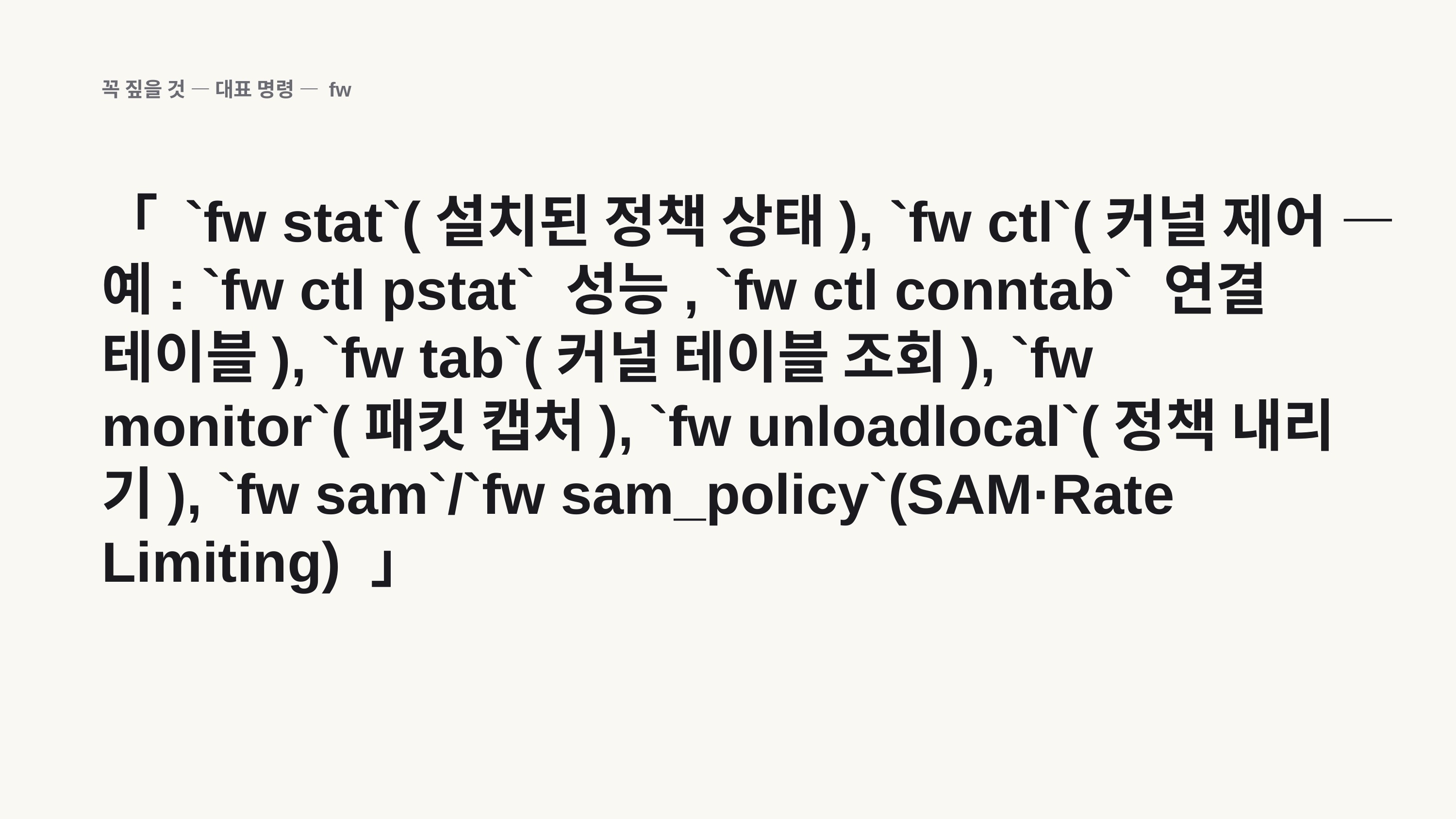

꼭 짚을 것 — 대표 명령 — fw
「 `fw stat`(설치된 정책 상태), `fw ctl`(커널 제어 — 예: `fw ctl pstat` 성능, `fw ctl conntab` 연결 테이블), `fw tab`(커널 테이블 조회), `fw monitor`(패킷 캡처), `fw unloadlocal`(정책 내리기), `fw sam`/`fw sam_policy`(SAM·Rate Limiting) 」